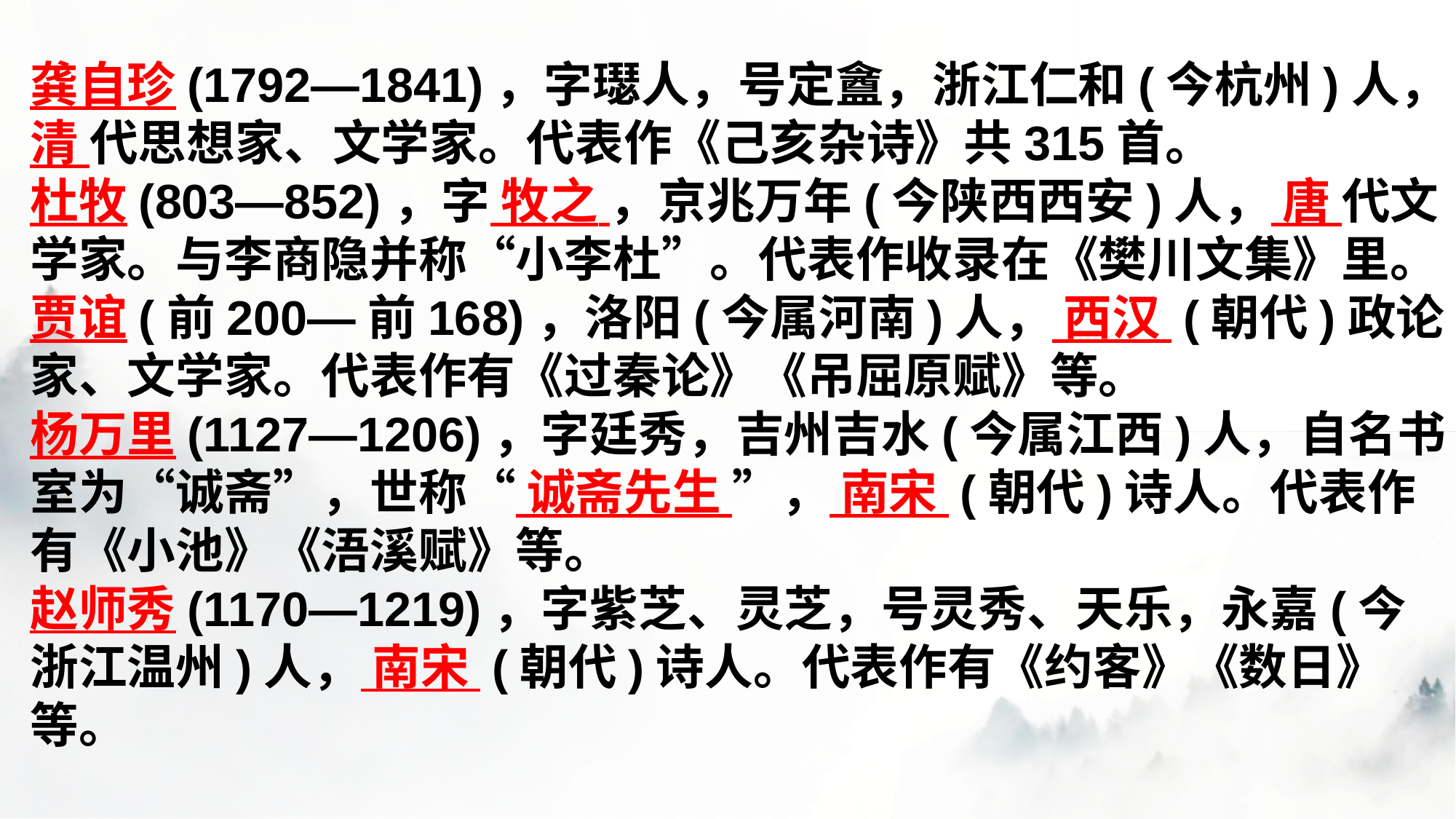

龚自珍(1792—1841)，字璱人，号定盦，浙江仁和(今杭州)人， 清 代思想家、文学家。代表作《己亥杂诗》共315首。
杜牧(803—852)，字 牧之 ，京兆万年(今陕西西安)人， 唐 代文学家。与李商隐并称“小李杜”。代表作收录在《樊川文集》里。
贾谊(前200—前168)，洛阳(今属河南)人， 西汉 (朝代)政论家、文学家。代表作有《过秦论》《吊屈原赋》等。
杨万里(1127—1206)，字廷秀，吉州吉水(今属江西)人，自名书室为“诚斋”，世称“ 诚斋先生 ”， 南宋 (朝代)诗人。代表作有《小池》《浯溪赋》等。
赵师秀(1170—1219)，字紫芝、灵芝，号灵秀、天乐，永嘉(今浙江温州)人， 南宋 (朝代)诗人。代表作有《约客》《数日》等。